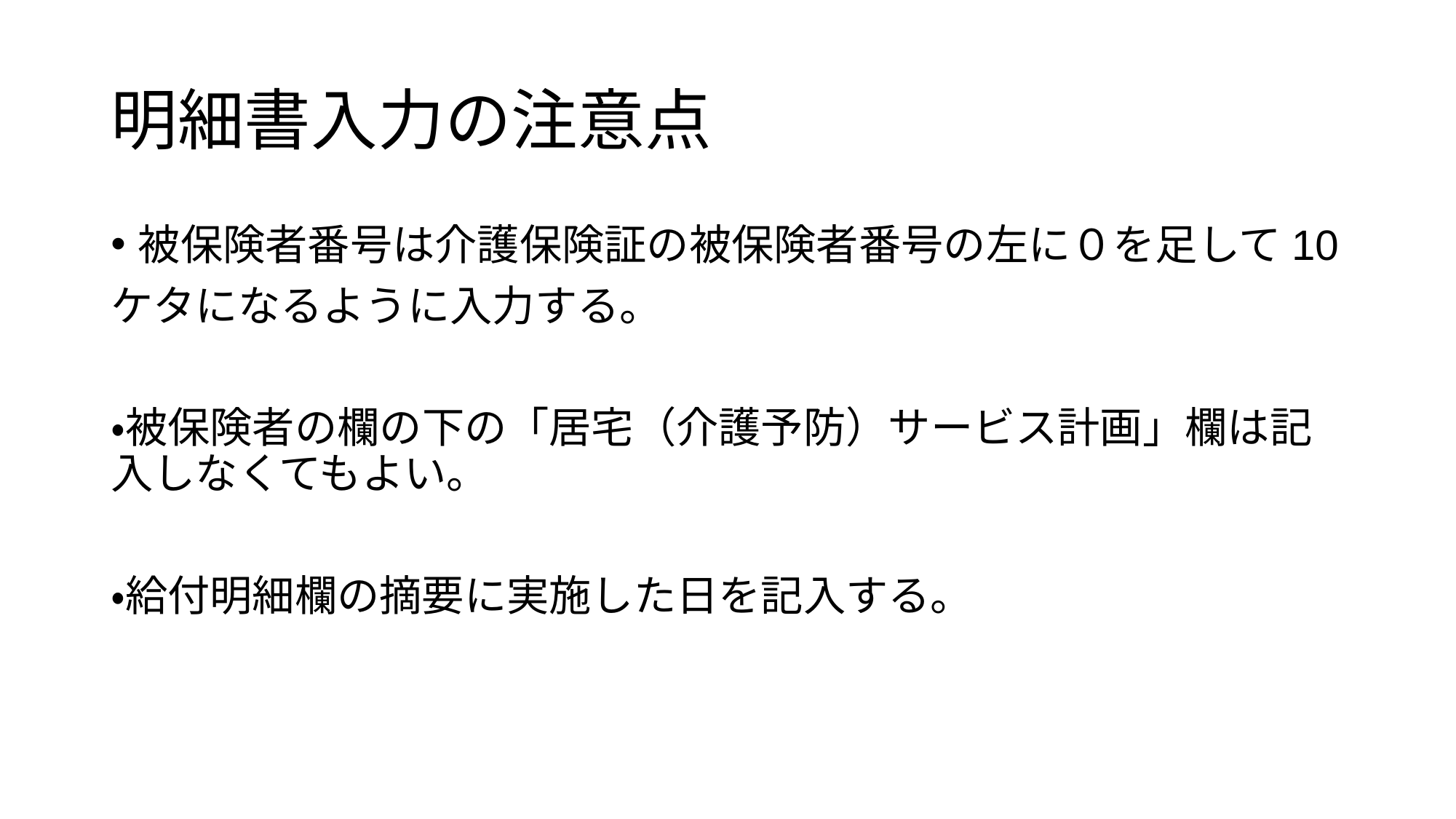

# 明細書入力の注意点
被保険者番号は介護保険証の被保険者番号の左に０を足して10
ケタになるように入力する。

・被保険者の欄の下の「居宅（介護予防）サービス計画」欄は記入しなくてもよい。

・給付明細欄の摘要に実施した日を記入する。